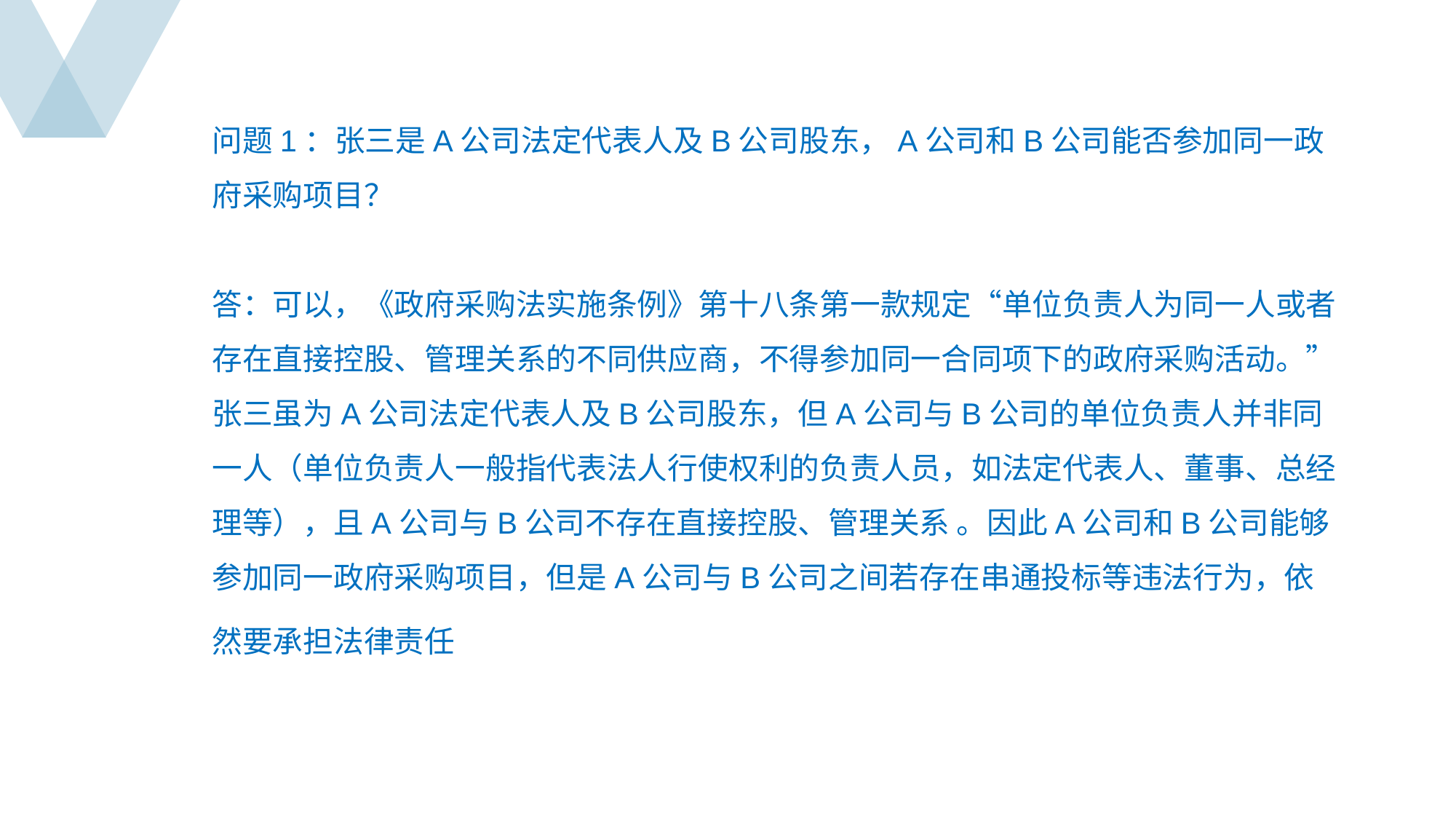

问题1：张三是A公司法定代表人及B公司股东，A公司和B公司能否参加同一政府采购项目？

答：可以，《政府采购法实施条例》第十八条第一款规定“单位负责人为同一人或者存在直接控股、管理关系的不同供应商，不得参加同一合同项下的政府采购活动。”张三虽为A公司法定代表人及B公司股东，但A公司与B公司的单位负责人并非同一人（单位负责人一般指代表法人行使权利的负责人员，如法定代表人、董事、总经理等），且A公司与B公司不存在直接控股、管理关系 。因此A公司和B公司能够参加同一政府采购项目，但是A公司与B公司之间若存在串通投标等违法行为，依然要承担法律责任